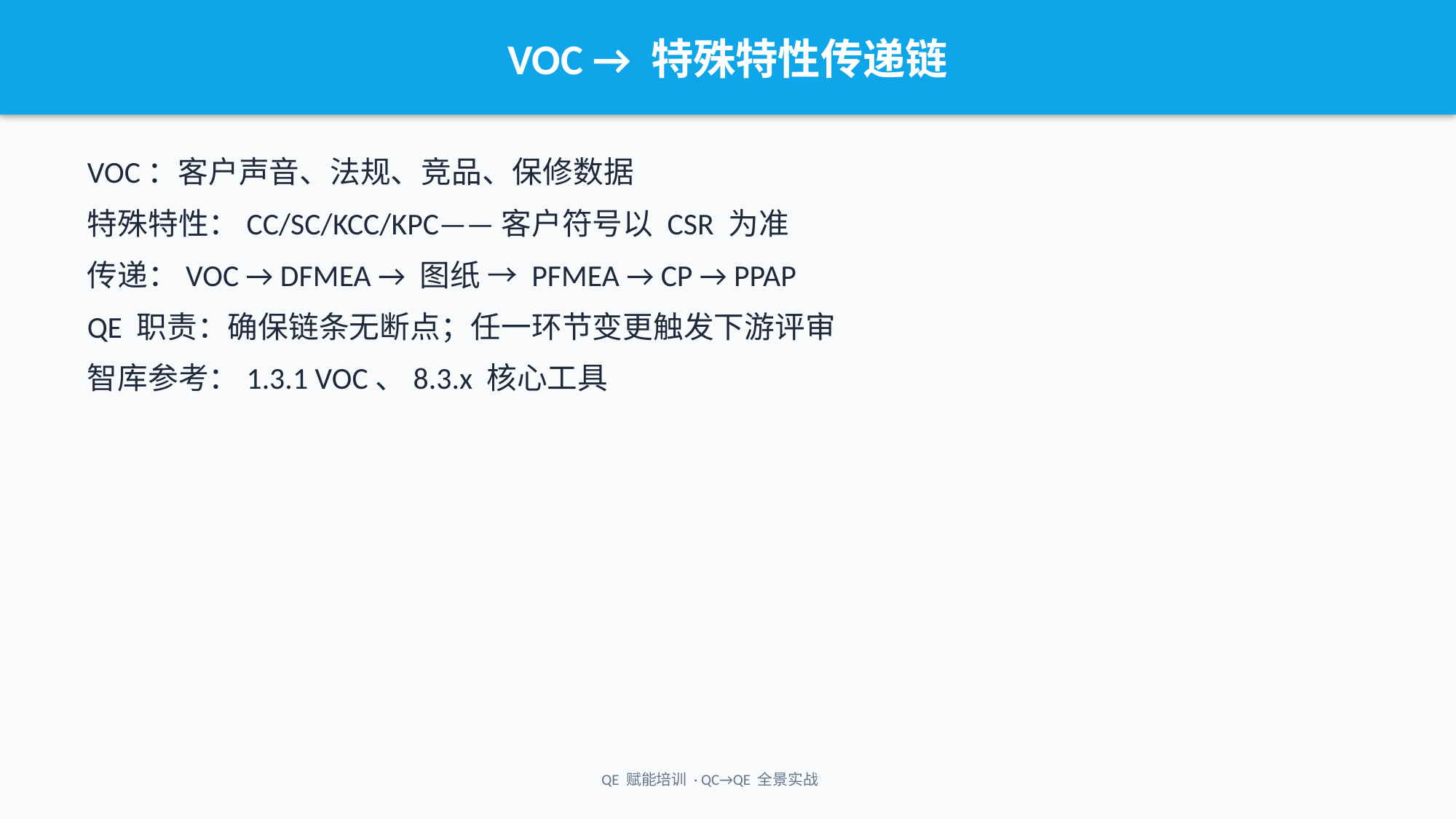

VOC → 特殊特性传递链
VOC：客户声音、法规、竞品、保修数据
特殊特性：CC/SC/KCC/KPC——客户符号以 CSR 为准
传递：VOC → DFMEA → 图纸 → PFMEA → CP → PPAP
QE 职责：确保链条无断点；任一环节变更触发下游评审
智库参考：1.3.1 VOC、8.3.x 核心工具
QE 赋能培训 · QC→QE 全景实战